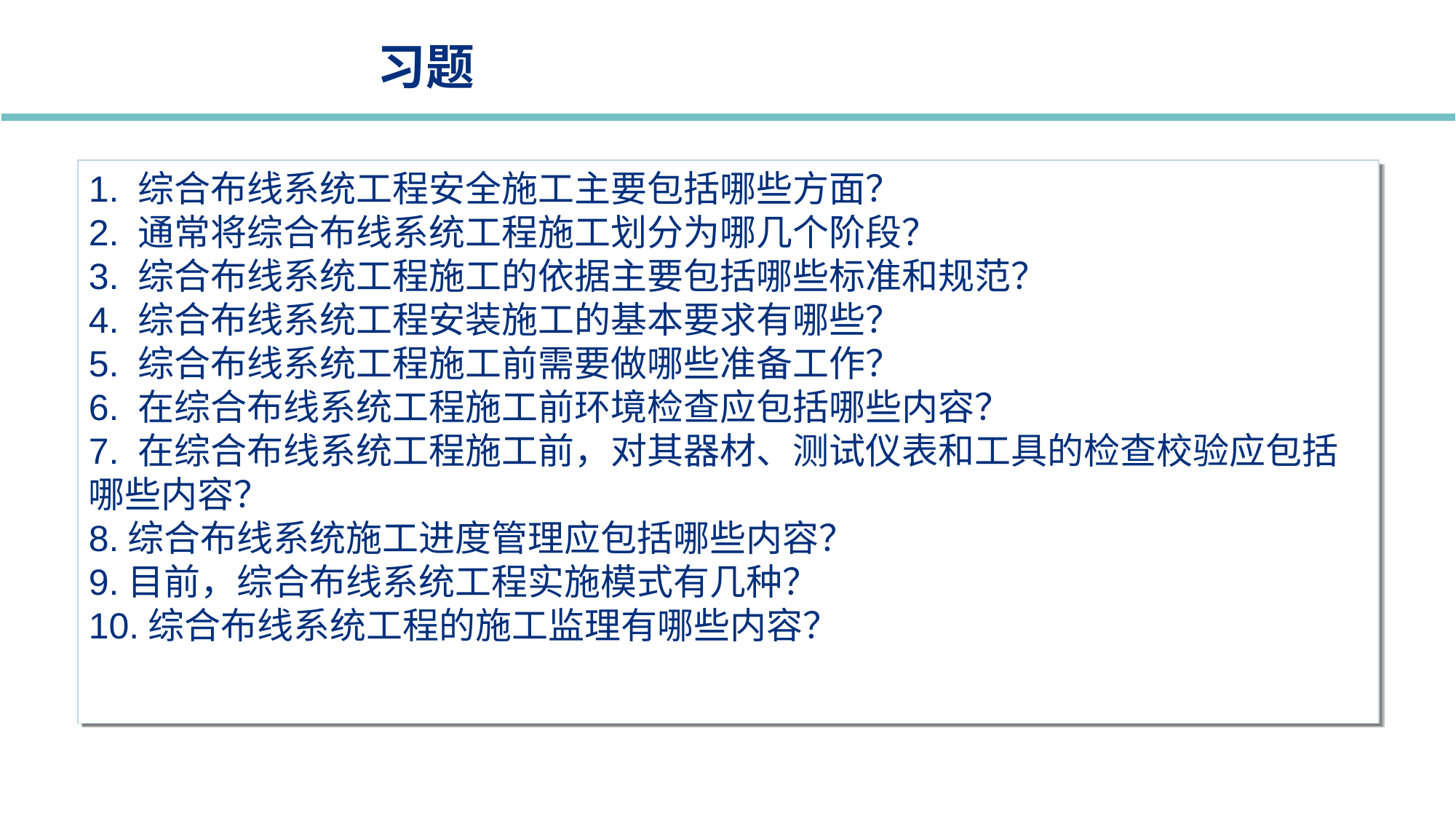

习题
1. 综合布线系统工程安全施工主要包括哪些方面？
2. 通常将综合布线系统工程施工划分为哪几个阶段？
3. 综合布线系统工程施工的依据主要包括哪些标准和规范？
4. 综合布线系统工程安装施工的基本要求有哪些？
5. 综合布线系统工程施工前需要做哪些准备工作？
6. 在综合布线系统工程施工前环境检查应包括哪些内容？
7. 在综合布线系统工程施工前，对其器材、测试仪表和工具的检查校验应包括哪些内容？
8.综合布线系统施工进度管理应包括哪些内容？
9.目前，综合布线系统工程实施模式有几种？
10.综合布线系统工程的施工监理有哪些内容？